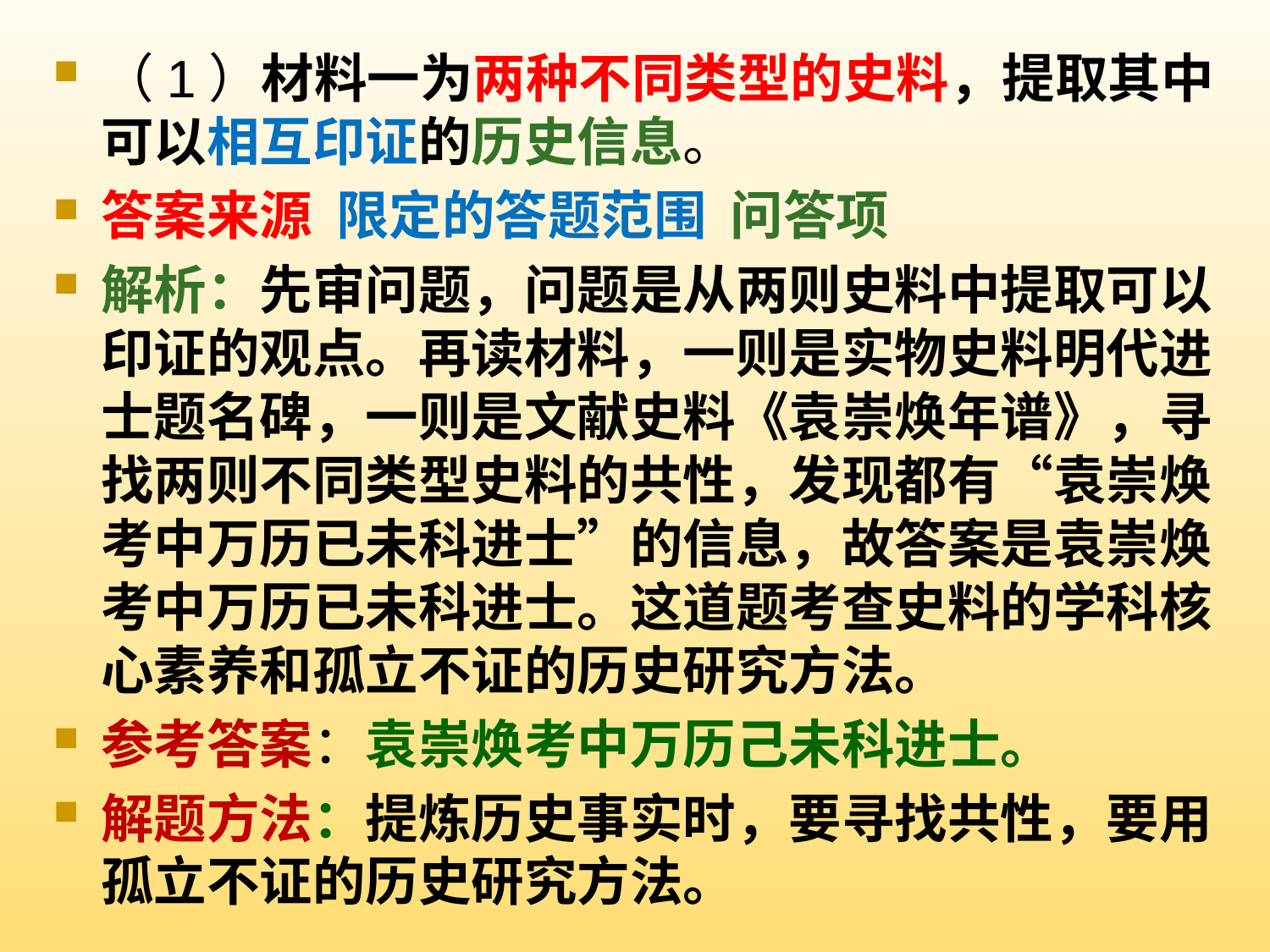

# （1）材料一为两种不同类型的史料，提取其中可以相互印证的历史信息。
答案来源  限定的答题范围  问答项
解析：先审问题，问题是从两则史料中提取可以印证的观点。再读材料，一则是实物史料明代进士题名碑，一则是文献史料《袁崇焕年谱》，寻找两则不同类型史料的共性，发现都有“袁崇焕考中万历已未科进士”的信息，故答案是袁崇焕考中万历已未科进士。这道题考查史料的学科核心素养和孤立不证的历史研究方法。
参考答案：袁崇焕考中万历己未科进士。
解题方法：提炼历史事实时，要寻找共性，要用孤立不证的历史研究方法。